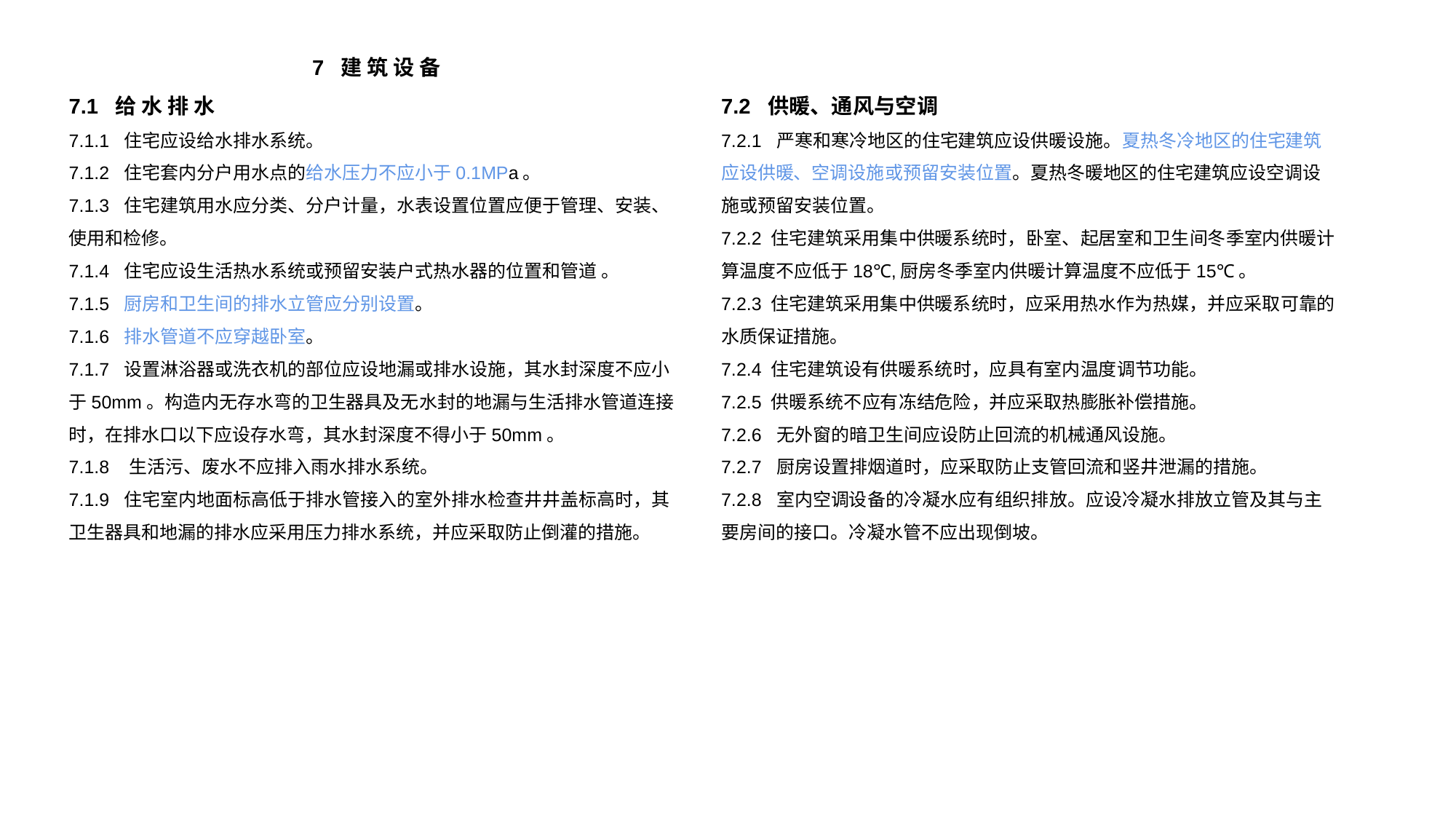

7  建 筑 设 备
7.1  给 水 排 水
7.1.1  住宅应设给水排水系统。
7.1.2  住宅套内分户用水点的给水压力不应小于0.1MPa。
7.1.3  住宅建筑用水应分类、分户计量，水表设置位置应便于管理、安装、使用和检修。
7.1.4  住宅应设生活热水系统或预留安装户式热水器的位置和管道 。
7.1.5  厨房和卫生间的排水立管应分别设置。
7.1.6  排水管道不应穿越卧室。
7.1.7  设置淋浴器或洗衣机的部位应设地漏或排水设施，其水封深度不应小于50mm。构造内无存水弯的卫生器具及无水封的地漏与生活排水管道连接时，在排水口以下应设存水弯，其水封深度不得小于50mm。
7.1.8   生活污、废水不应排入雨水排水系统。
7.1.9  住宅室内地面标高低于排水管接入的室外排水检查井井盖标高时，其卫生器具和地漏的排水应采用压力排水系统，并应采取防止倒灌的措施。

7.2  供暖、通风与空调
7.2.1  严寒和寒冷地区的住宅建筑应设供暖设施。夏热冬冷地区的住宅建筑应设供暖、空调设施或预留安装位置。夏热冬暖地区的住宅建筑应设空调设施或预留安装位置。
7.2.2 住宅建筑采用集中供暖系统时，卧室、起居室和卫生间冬季室内供暖计算温度不应低于18℃,厨房冬季室内供暖计算温度不应低于15℃。
7.2.3 住宅建筑采用集中供暖系统时，应采用热水作为热媒，并应采取可靠的水质保证措施。
7.2.4 住宅建筑设有供暖系统时，应具有室内温度调节功能。
7.2.5 供暖系统不应有冻结危险，并应采取热膨胀补偿措施。
7.2.6  无外窗的暗卫生间应设防止回流的机械通风设施。
7.2.7  厨房设置排烟道时，应采取防止支管回流和竖井泄漏的措施。
7.2.8  室内空调设备的冷凝水应有组织排放。应设冷凝水排放立管及其与主要房间的接口。冷凝水管不应出现倒坡。